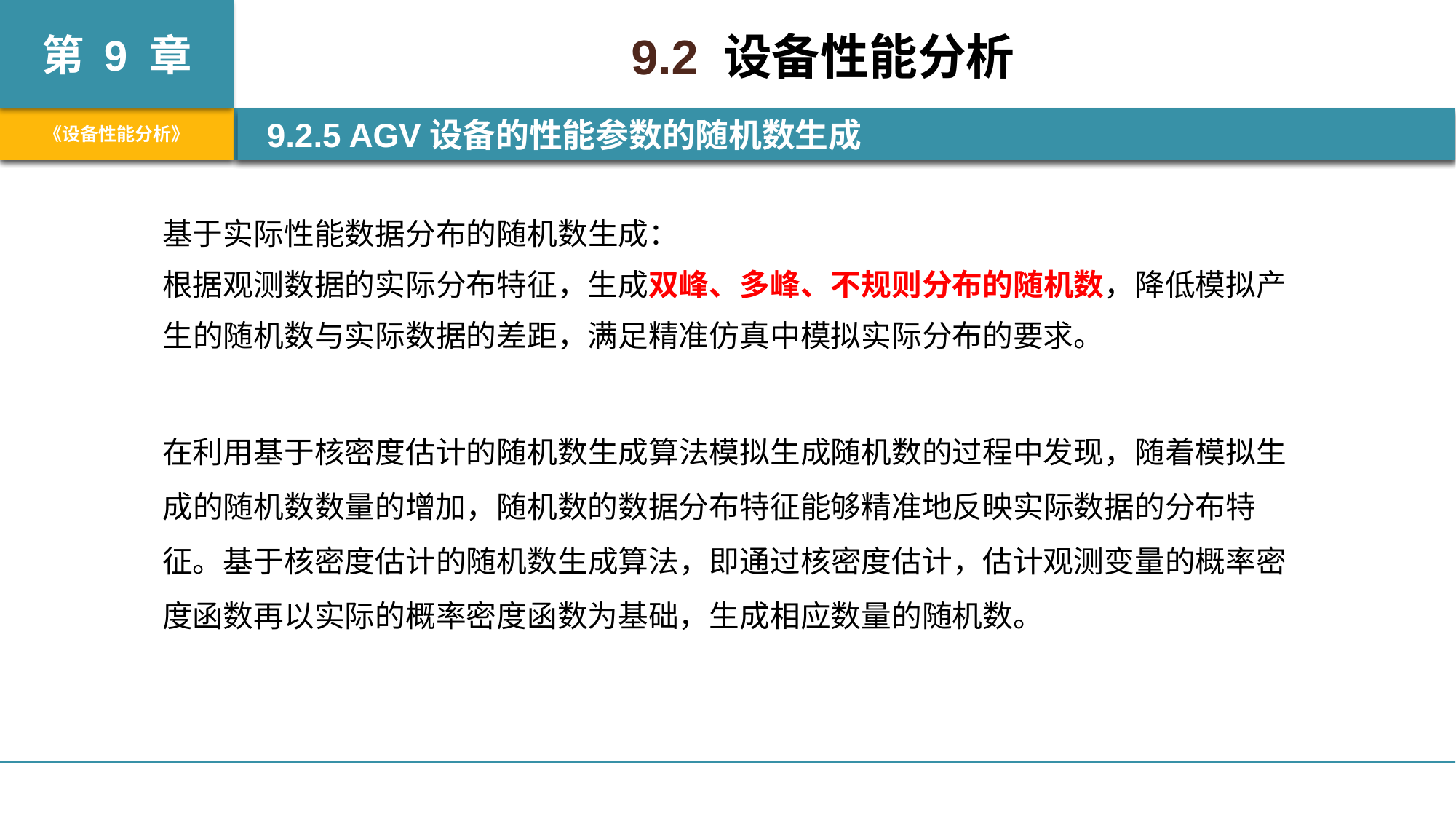

9.2 设备性能分析
  9.2.5 AGV设备的性能参数的随机数生成
基于实际性能数据分布的随机数生成：
根据观测数据的实际分布特征，生成双峰、多峰、不规则分布的随机数，降低模拟产生的随机数与实际数据的差距，满足精准仿真中模拟实际分布的要求。
在利用基于核密度估计的随机数生成算法模拟生成随机数的过程中发现，随着模拟生成的随机数数量的增加，随机数的数据分布特征能够精准地反映实际数据的分布特征。基于核密度估计的随机数生成算法，即通过核密度估计，估计观测变量的概率密度函数再以实际的概率密度函数为基础，生成相应数量的随机数。